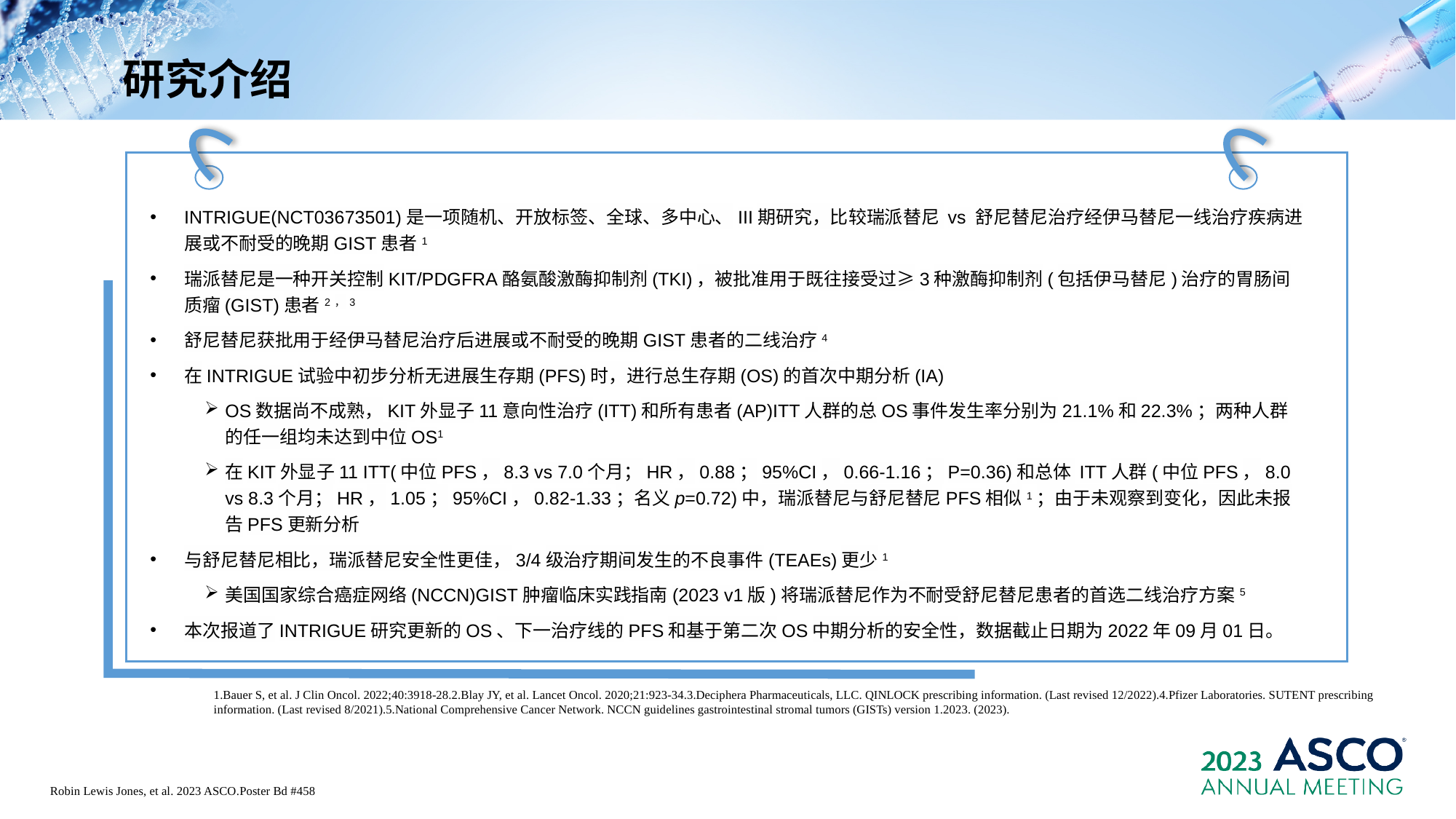

研究介绍

INTRIGUE(NCT03673501)是一项随机、开放标签、全球、多中心、III期研究，比较瑞派替尼 vs 舒尼替尼治疗经伊马替尼一线治疗疾病进展或不耐受的晚期GIST患者1
瑞派替尼是一种开关控制KIT/PDGFRA酪氨酸激酶抑制剂(TKI)，被批准用于既往接受过≥3种激酶抑制剂(包括伊马替尼)治疗的胃肠间质瘤(GIST)患者2，3
舒尼替尼获批用于经伊马替尼治疗后进展或不耐受的晚期GIST患者的二线治疗4
在INTRIGUE试验中初步分析无进展生存期(PFS)时，进行总生存期(OS)的首次中期分析(IA)
OS数据尚不成熟，KIT外显子11意向性治疗(ITT)和所有患者(AP)ITT人群的总OS事件发生率分别为21.1%和22.3%；两种人群的任一组均未达到中位OS1
在KIT外显子11 ITT(中位PFS，8.3 vs 7.0个月；HR，0.88；95%CI，0.66-1.16；P=0.36)和总体 ITT人群(中位PFS，8.0 vs 8.3个月；HR，1.05；95%CI，0.82-1.33；名义p=0.72)中，瑞派替尼与舒尼替尼PFS相似1；由于未观察到变化，因此未报告PFS更新分析
与舒尼替尼相比，瑞派替尼安全性更佳，3/4级治疗期间发生的不良事件(TEAEs)更少1
美国国家综合癌症网络(NCCN)GIST肿瘤临床实践指南(2023 v1版)将瑞派替尼作为不耐受舒尼替尼患者的首选二线治疗方案5
本次报道了INTRIGUE研究更新的OS、下一治疗线的PFS和基于第二次OS中期分析的安全性，数据截止日期为2022年09月01日。
1.Bauer S, et al. J Clin Oncol. 2022;40:3918-28.2.Blay JY, et al. Lancet Oncol. 2020;21:923-34.3.Deciphera Pharmaceuticals, LLC. QINLOCK prescribing information. (Last revised 12/2022).4.Pfizer Laboratories. SUTENT prescribing information. (Last revised 8/2021).5.National Comprehensive Cancer Network. NCCN guidelines gastrointestinal stromal tumors (GISTs) version 1.2023. (2023).
Robin Lewis Jones, et al. 2023 ASCO.Poster Bd #458